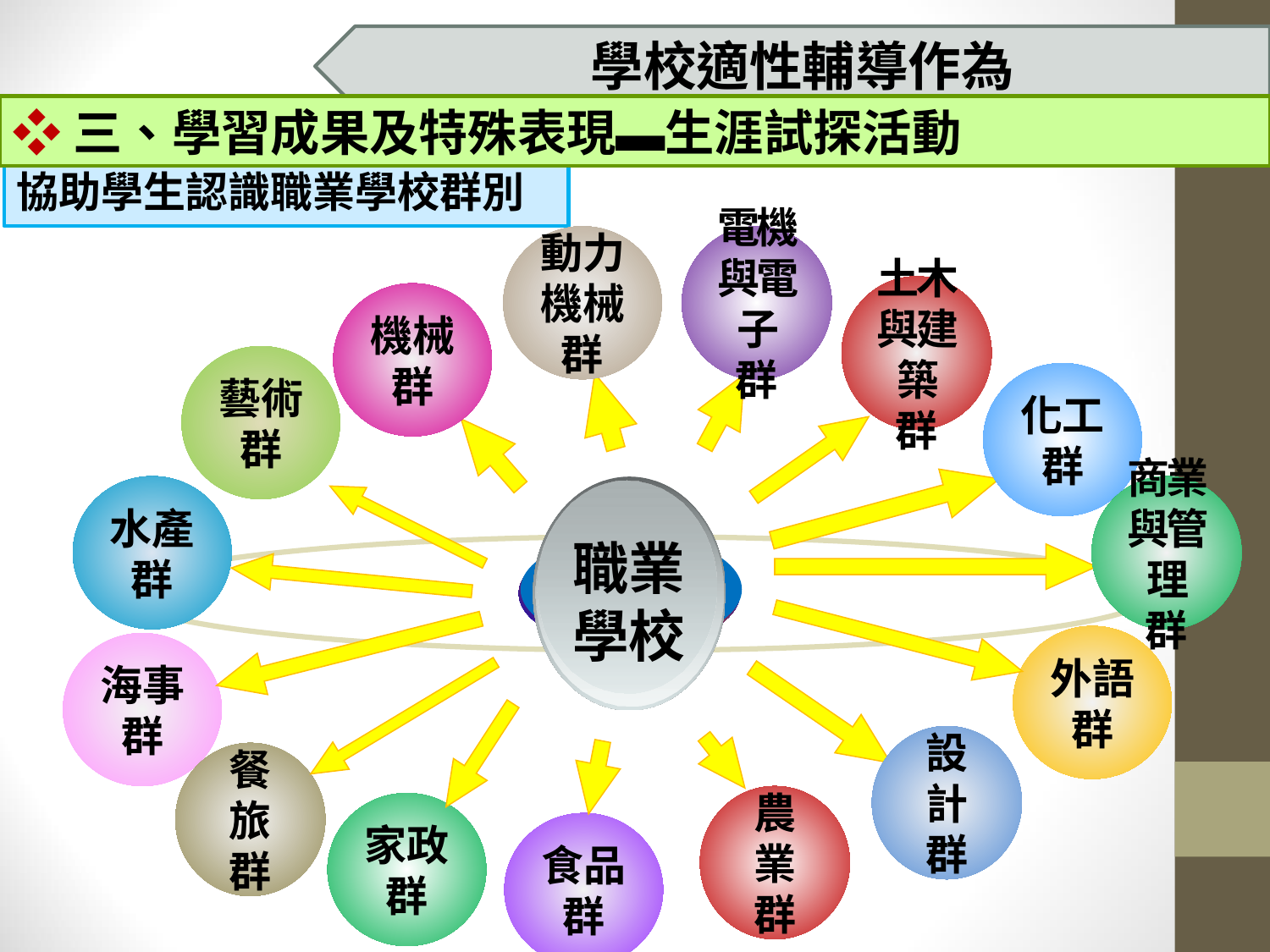

學校適性輔導作為

❖三、學習成果及特殊表現▬生涯試探活動
協助學生認識職業學校群別
動力
機械群
電機與電子群
土木與建築群
機械群
藝術群

職業
學校

化工群

水產群
商業與管理群

外語群
海事群
設計群
餐旅群
農業群
家政群
食品群